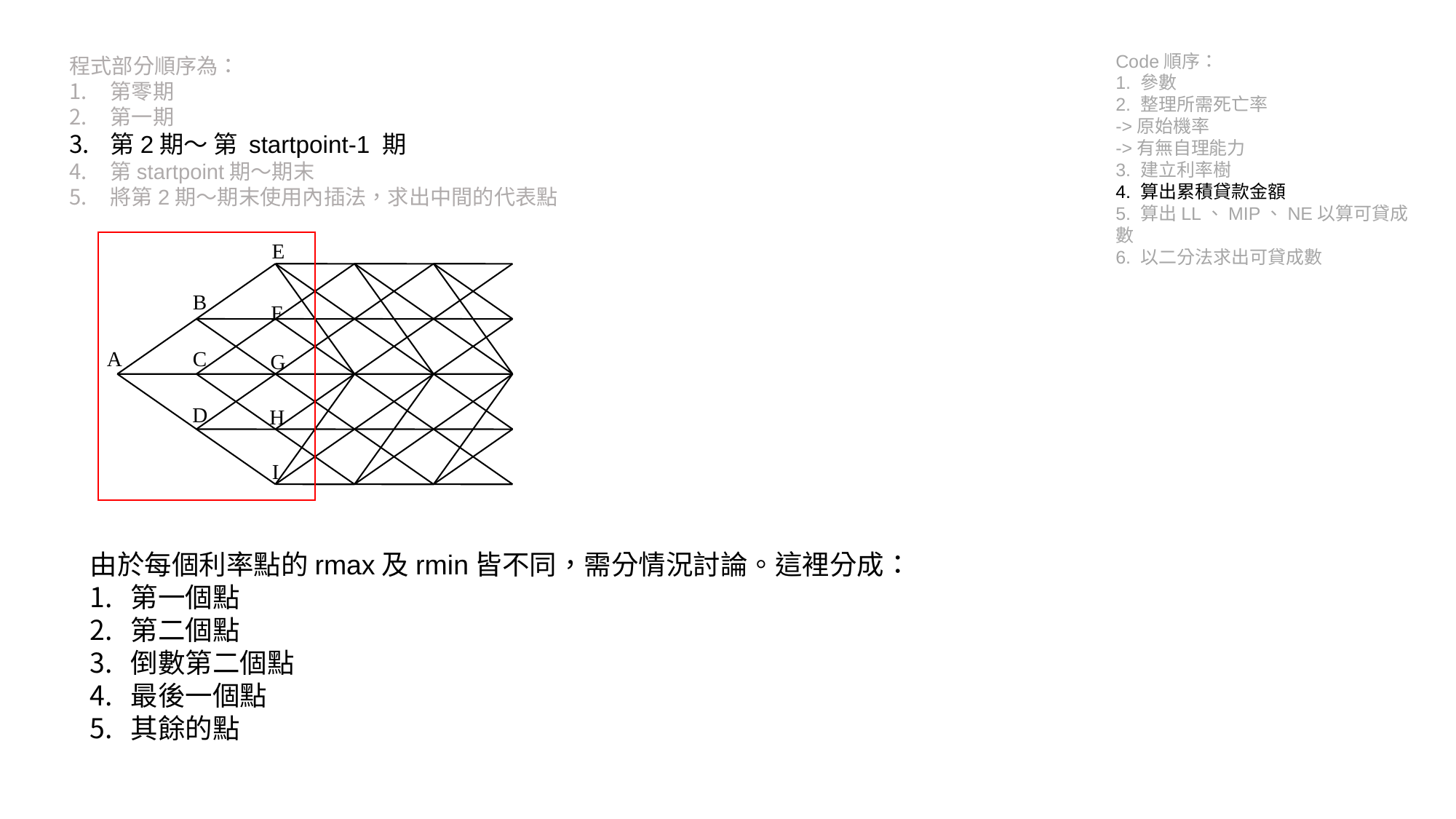

Code順序：
1. 參數
2. 整理所需死亡率
->原始機率
->有無自理能力
3. 建立利率樹
4. 算出累積貸款金額
5. 算出LL、MIP、NE以算可貸成數
6. 以二分法求出可貸成數
程式部分順序為：
第零期
第一期
第2期～ 第 startpoint-1 期
第startpoint期～期末
將第2期～期末使用內插法，求出中間的代表點

E

B
C
D
F
A
G
H
I

由於每個利率點的rmax及rmin皆不同，需分情況討論。這裡分成：
第一個點
第二個點
倒數第二個點
最後一個點
其餘的點